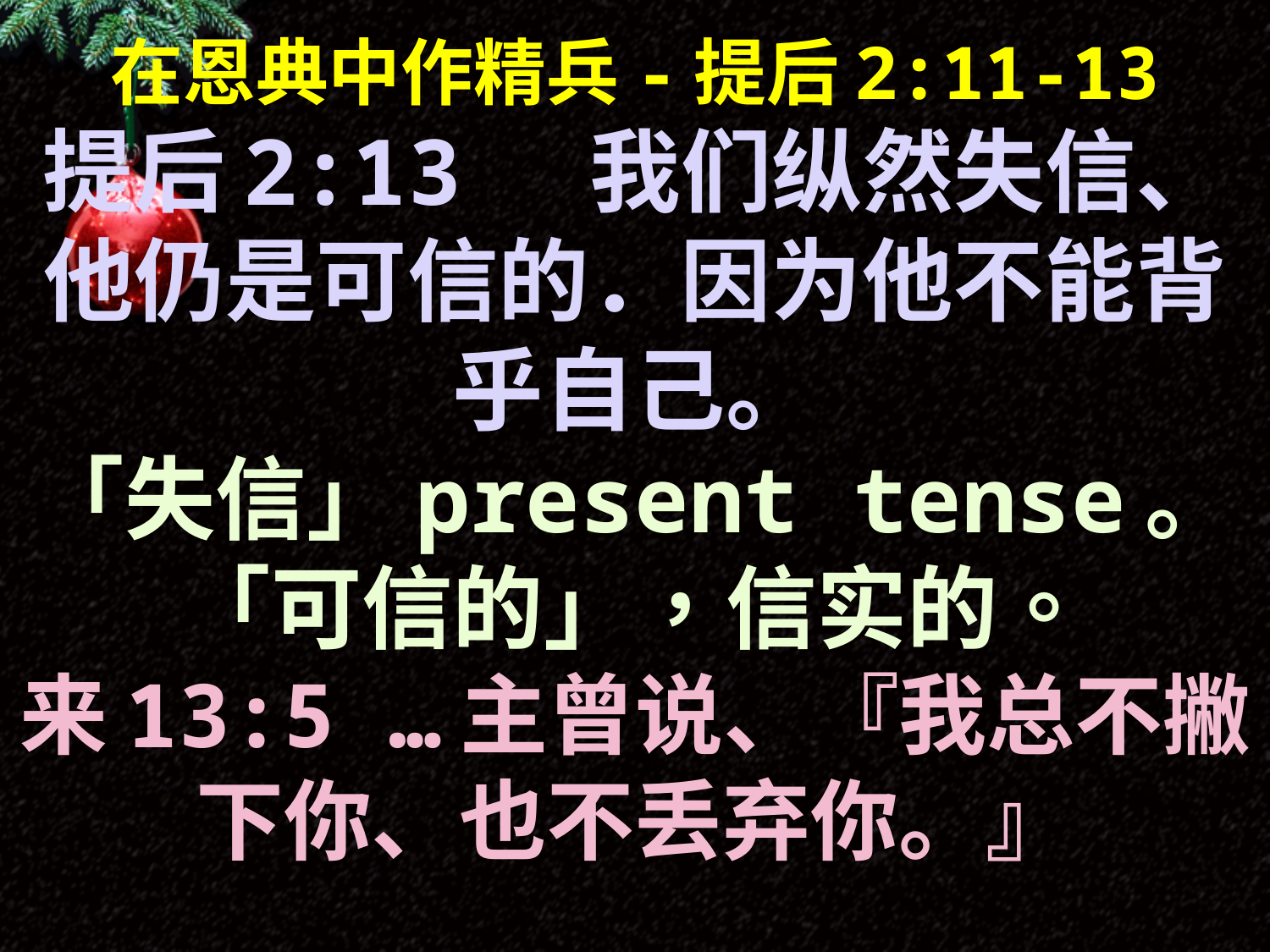

在恩典中作精兵-提后2:11-13
提后2:13  我们纵然失信、他仍是可信的．因为他不能背乎自己。
「失信」present tense。
「可信的」，信实的。
来13:5 …主曾说、『我总不撇下你、也不丢弃你。』